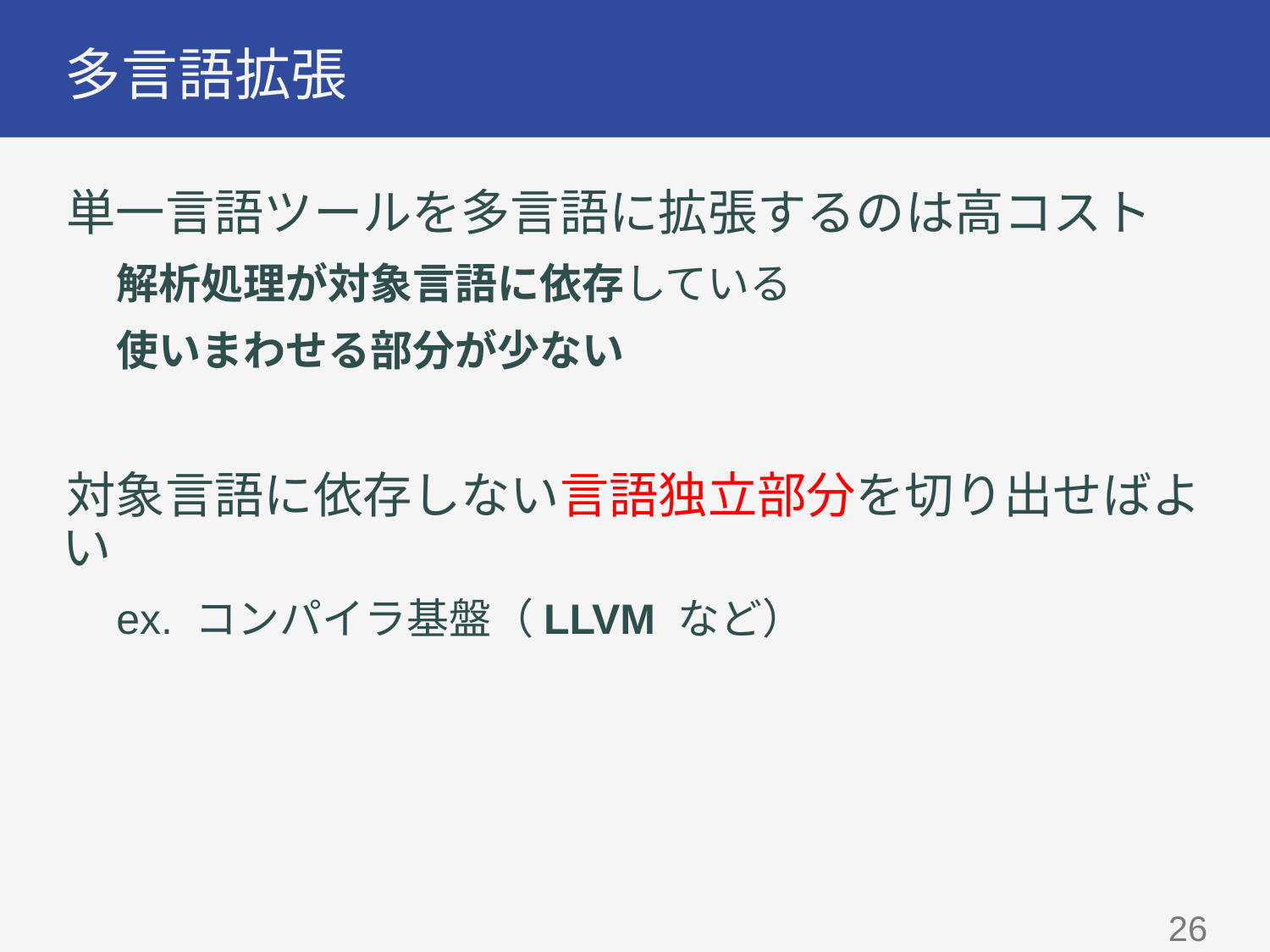

# 多言語拡張
単一言語ツールを多言語に拡張するのは高コスト
解析処理が対象言語に依存している
使いまわせる部分が少ない

対象言語に依存しない言語独立部分を切り出せばよい
ex. コンパイラ基盤（LLVM など）
26